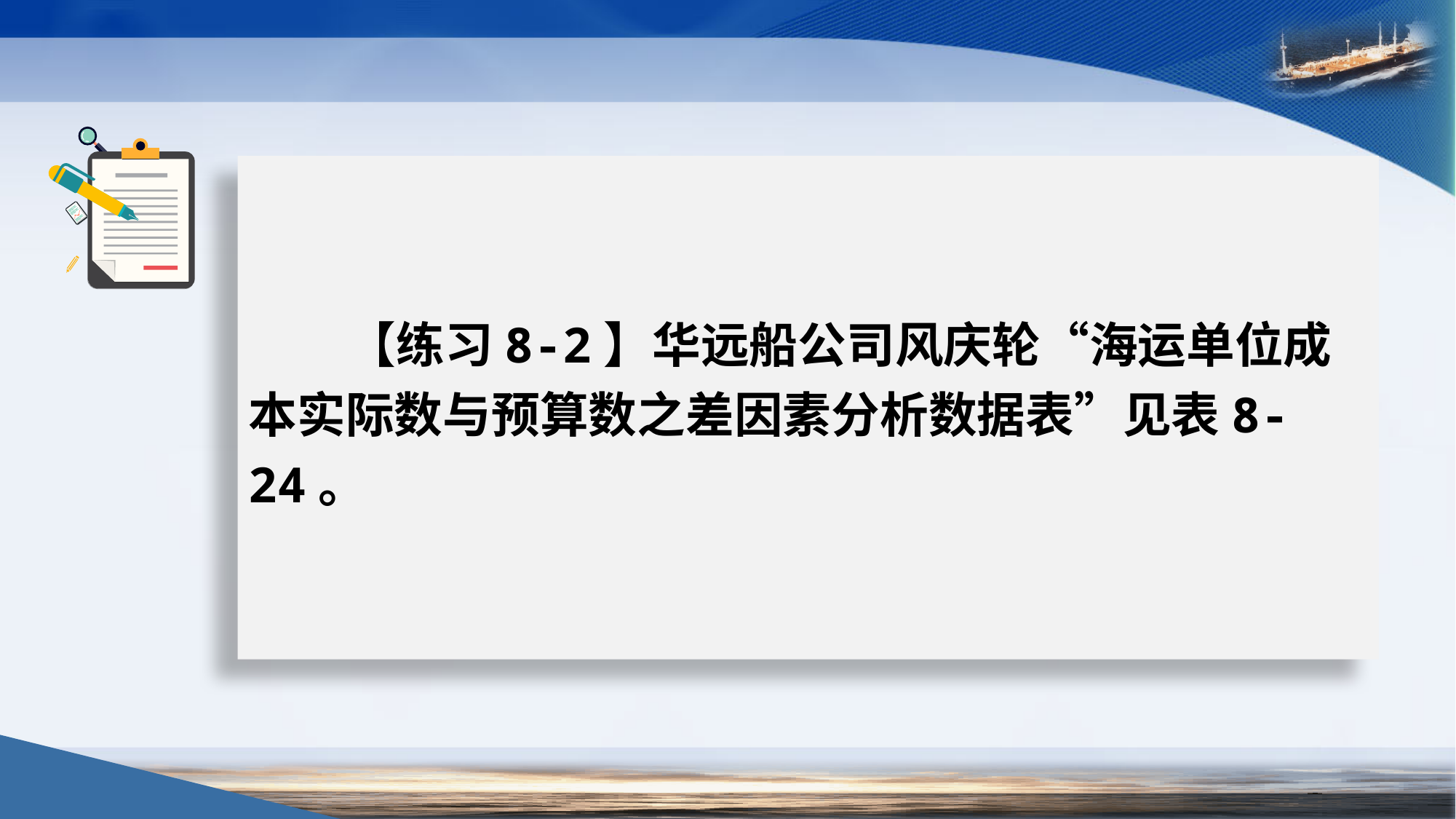

# 【练习8-2】华远船公司风庆轮“海运单位成本实际数与预算数之差因素分析数据表”见表8-24。